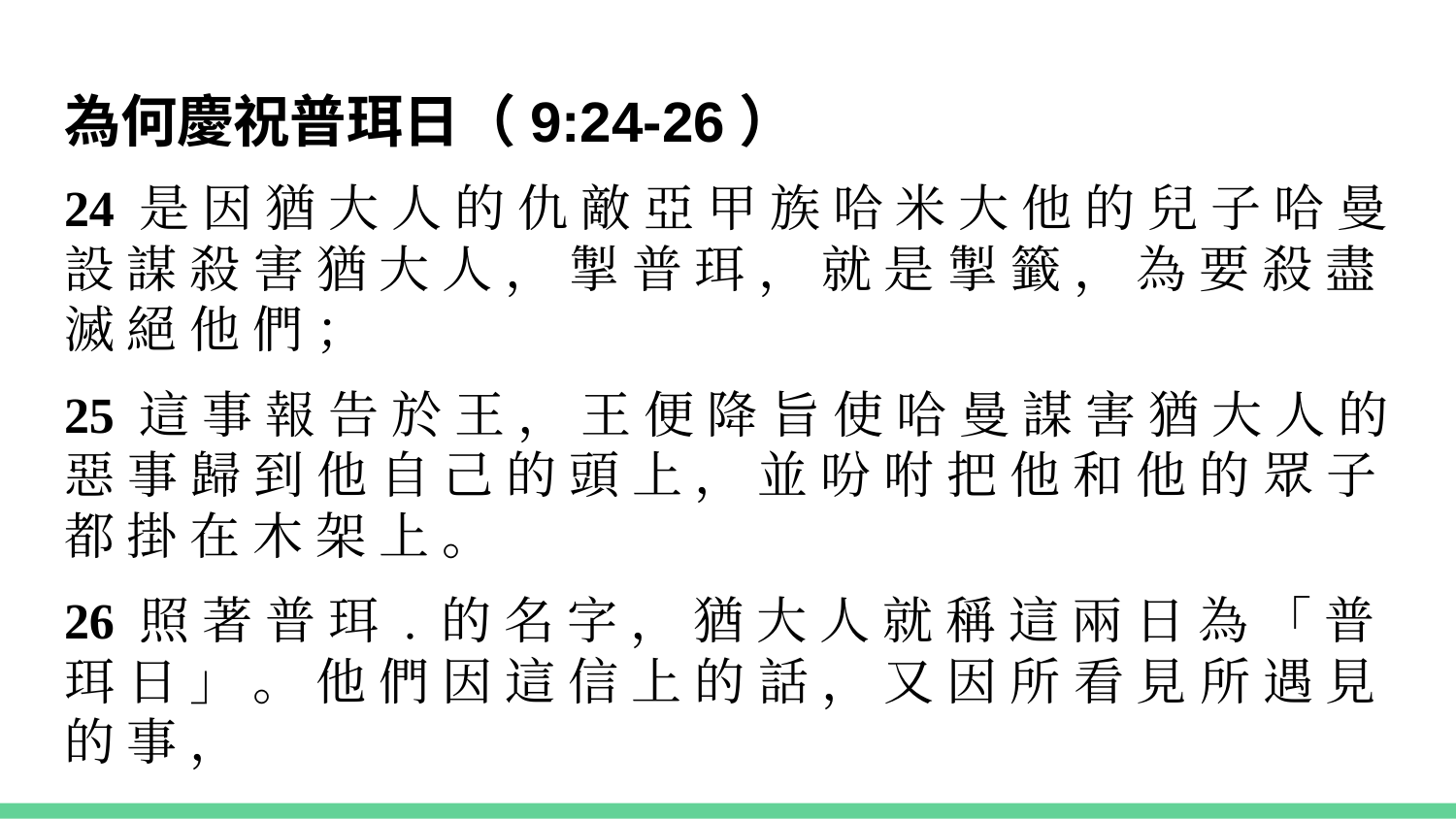

# 為何慶祝普珥日（9:24-26）
24 是 因 猶 大 人 的 仇 敵 亞 甲 族 哈 米 大 他 的 兒 子 哈 曼 設 謀 殺 害 猶 大 人 ， 掣 普 珥 ， 就 是 掣 籤 ， 為 要 殺 盡 滅 絕 他 們 ；
25 這 事 報 告 於 王 ， 王 便 降 旨 使 哈 曼 謀 害 猶 大 人 的 惡 事 歸 到 他 自 己 的 頭 上 ， 並 吩 咐 把 他 和 他 的 眾 子 都 掛 在 木 架 上 。
26 照 著 普 珥 . 的 名 字 ， 猶 大 人 就 稱 這 兩 日 為 「 普 珥 日 」 。 他 們 因 這 信 上 的 話 ， 又 因 所 看 見 所 遇 見 的 事 ，